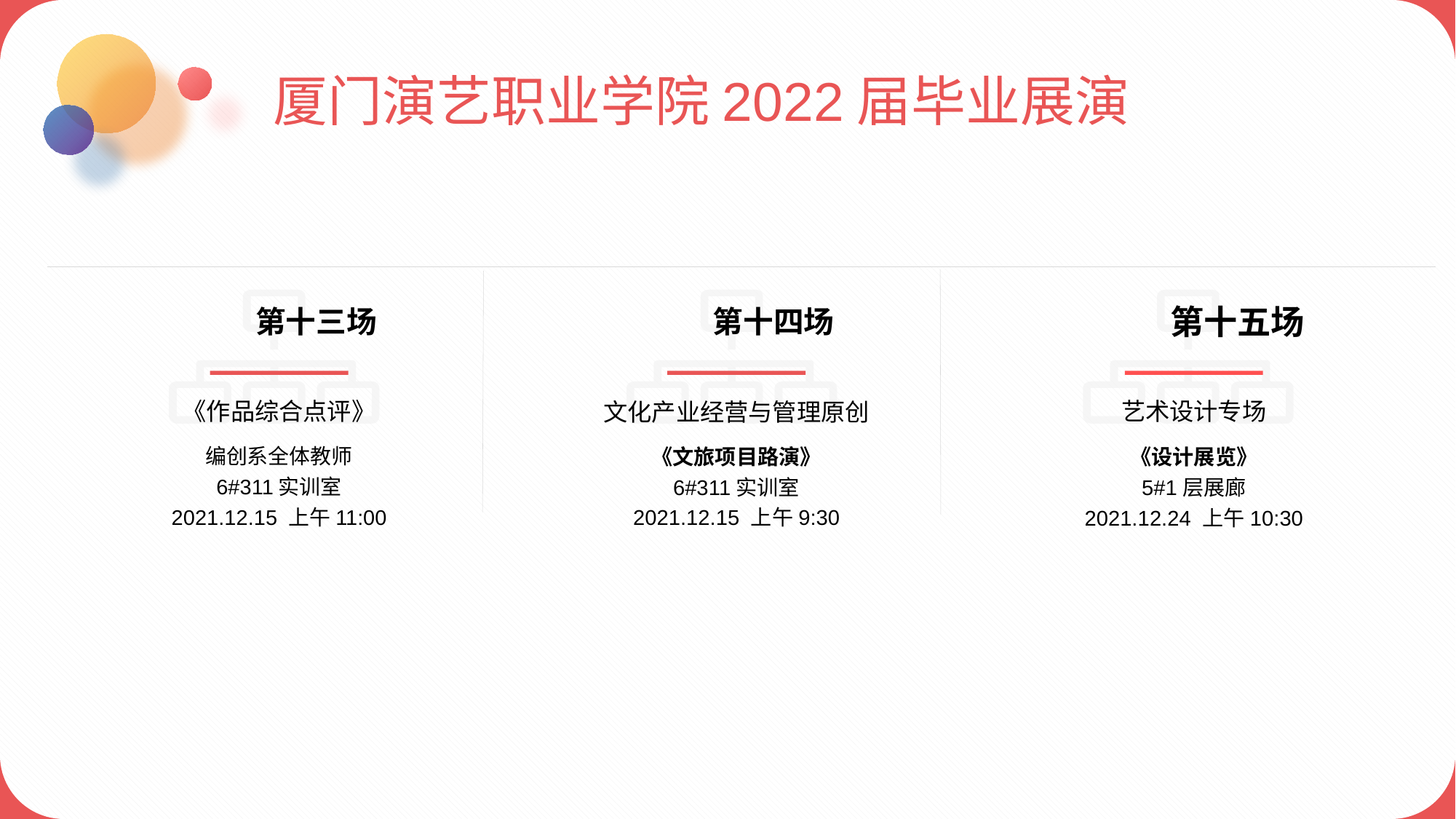

厦门演艺职业学院2022届毕业展演
第十三场
第十四场
第十五场

《作品综合点评》
编创系全体教师
6#311实训室
2021.12.15 上午11:00

艺术设计专场
文化产业经营与管理原创
《文旅项目路演》
6#311实训室
2021.12.15 上午9:30
《设计展览》
5#1层展廊
2021.12.24 上午10:30